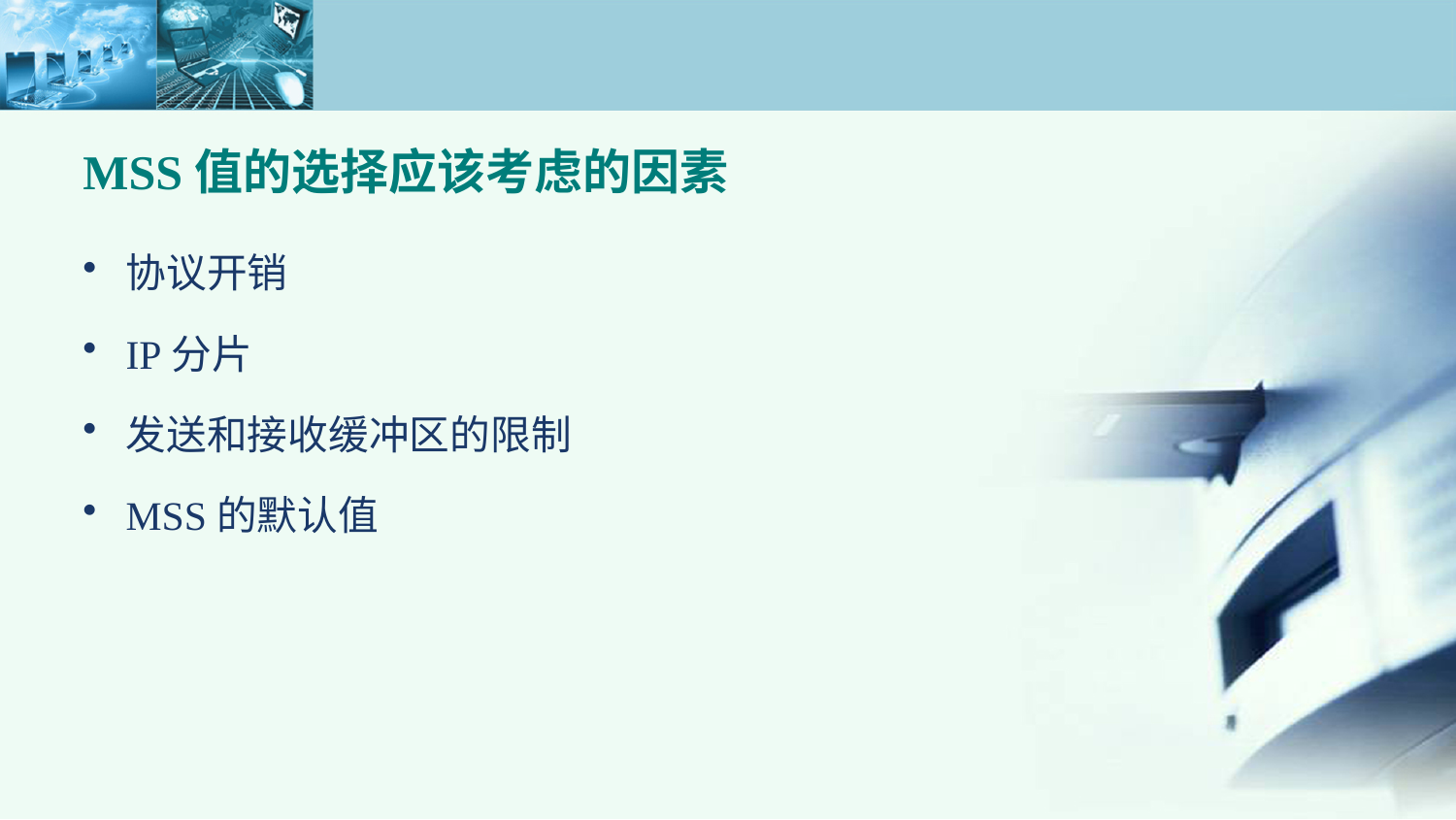

MSS值的选择应该考虑的因素
协议开销
IP分片
发送和接收缓冲区的限制
MSS的默认值